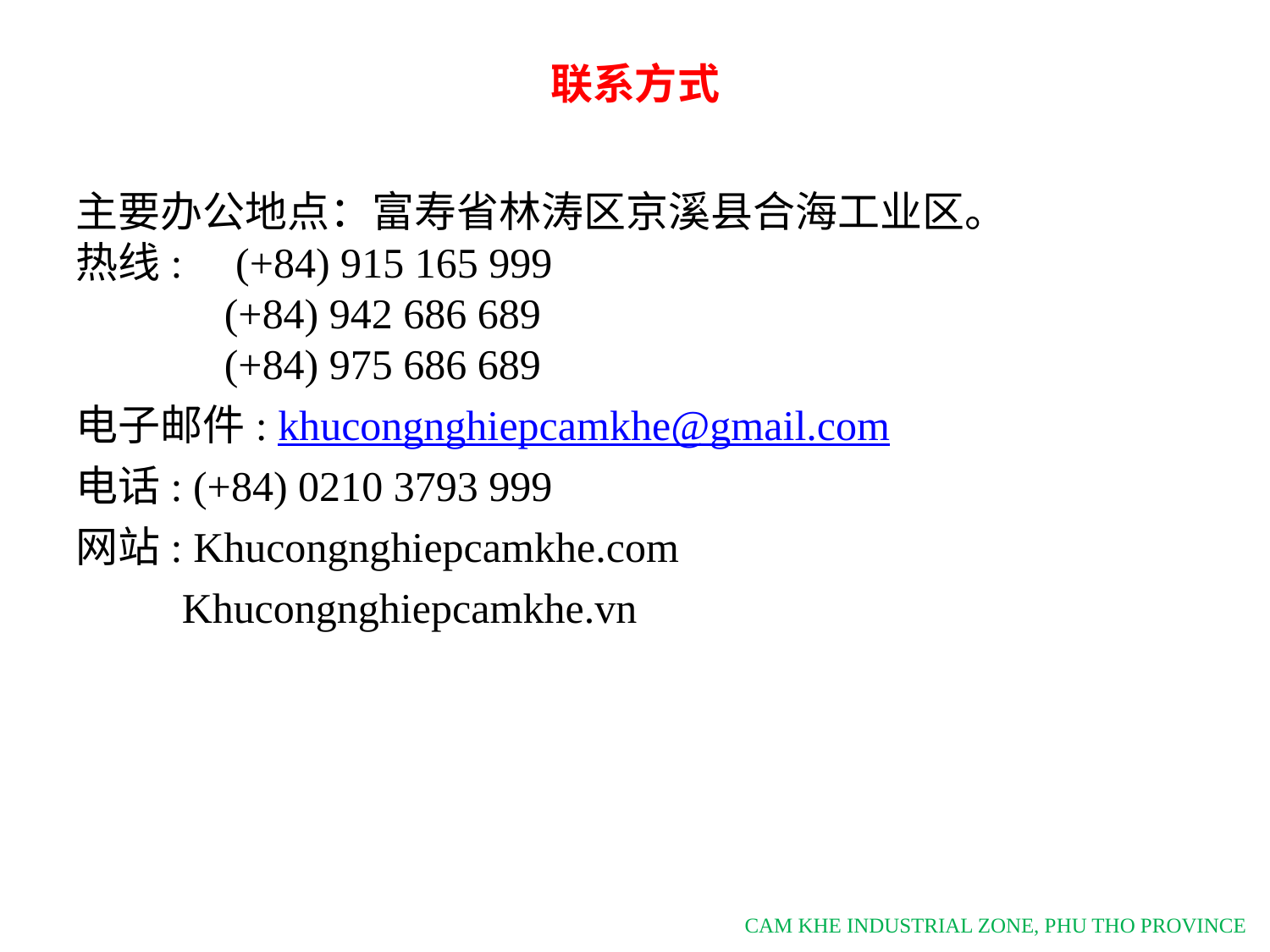

联系方式
主要办公地点：富寿省林涛区京溪县合海工业区。
热线:     (+84) 915 165 999
              (+84) 942 686 689
              (+84) 975 686 689
电子邮件: khucongnghiepcamkhe@gmail.com
电话: (+84) 0210 3793 999
网站: Khucongnghiepcamkhe.com
          Khucongnghiepcamkhe.vn
CAM KHE INDUSTRIAL ZONE, PHU THO PROVINCE